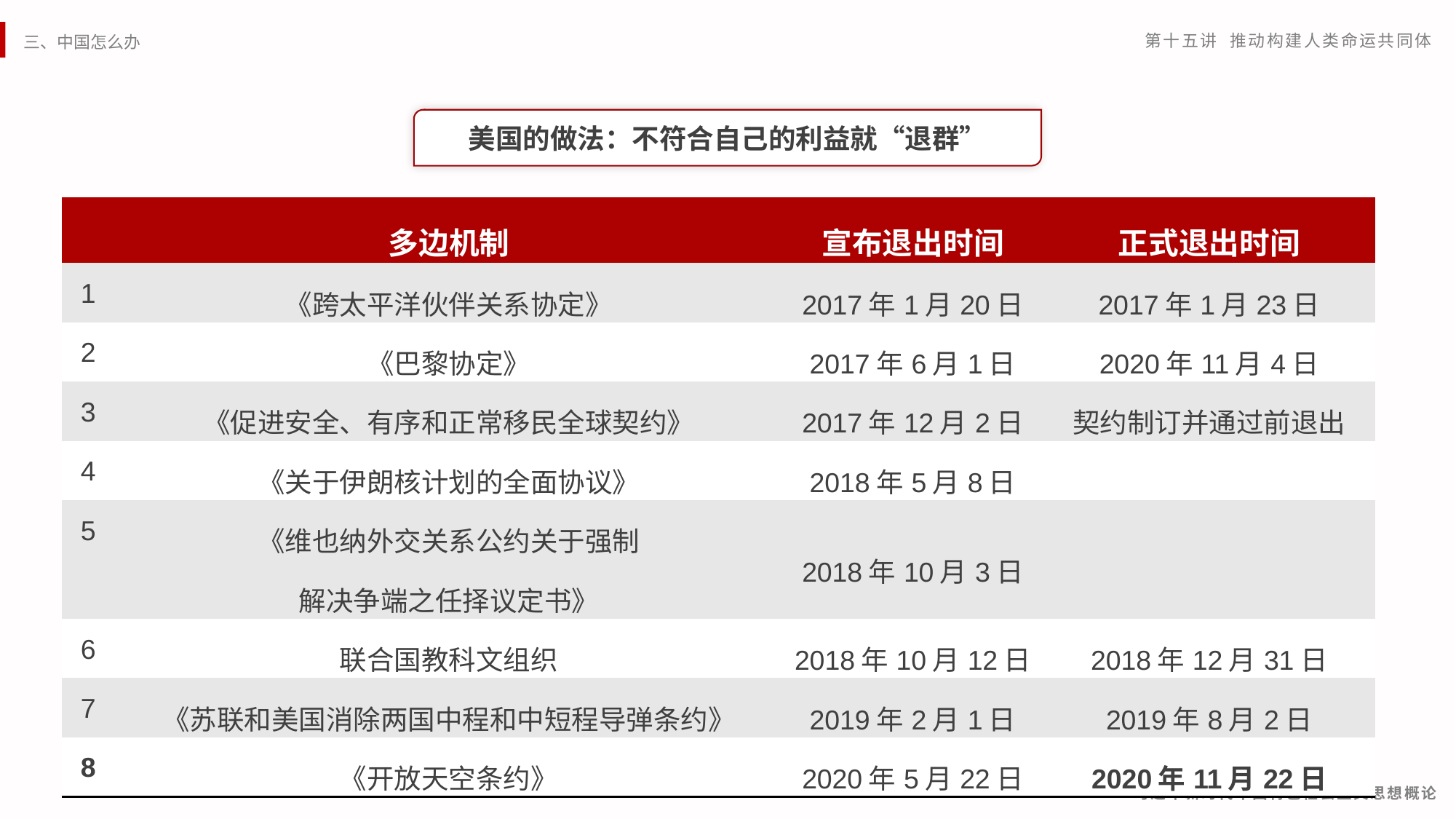

美国的做法：不符合自己的利益就“退群”
|  | 多边机制 | 宣布退出时间 | 正式退出时间 |
| --- | --- | --- | --- |
| 1 | 《跨太平洋伙伴关系协定》 | 2017年1月20日 | 2017年1月23日 |
| 2 | 《巴黎协定》 | 2017年6月1日 | 2020年11月4日 |
| 3 | 《促进安全、有序和正常移民全球契约》 | 2017年12月2日 | 契约制订并通过前退出 |
| 4 | 《关于伊朗核计划的全面协议》 | 2018年5月8日 |  |
| 5 | 《维也纳外交关系公约关于强制 解决争端之任择议定书》 | 2018年10月3日 |  |
| 6 | 联合国教科文组织 | 2018年10月12日 | 2018年12月31日 |
| 7 | 《苏联和美国消除两国中程和中短程导弹条约》 | 2019年2月1日 | 2019年8月2日 |
| 8 | 《开放天空条约》 | 2020年5月22日 | 2020年11月22日 |